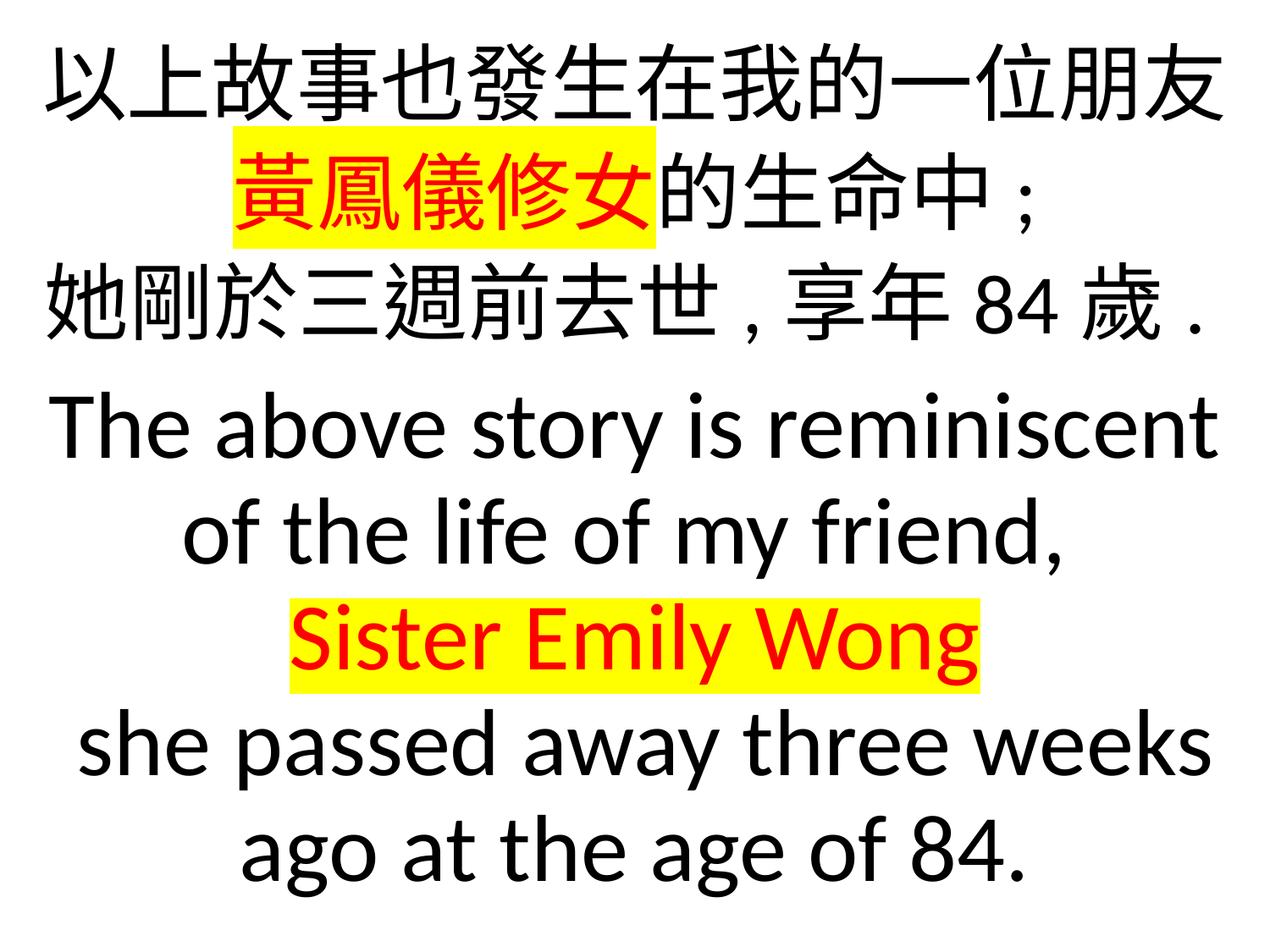

以上故事也發生在我的一位朋友黃鳳儀修女的生命中;
她剛於三週前去世,享年84歲.
The above story is reminiscent of the life of my friend,
Sister Emily Wong
 she passed away three weeks ago at the age of 84.